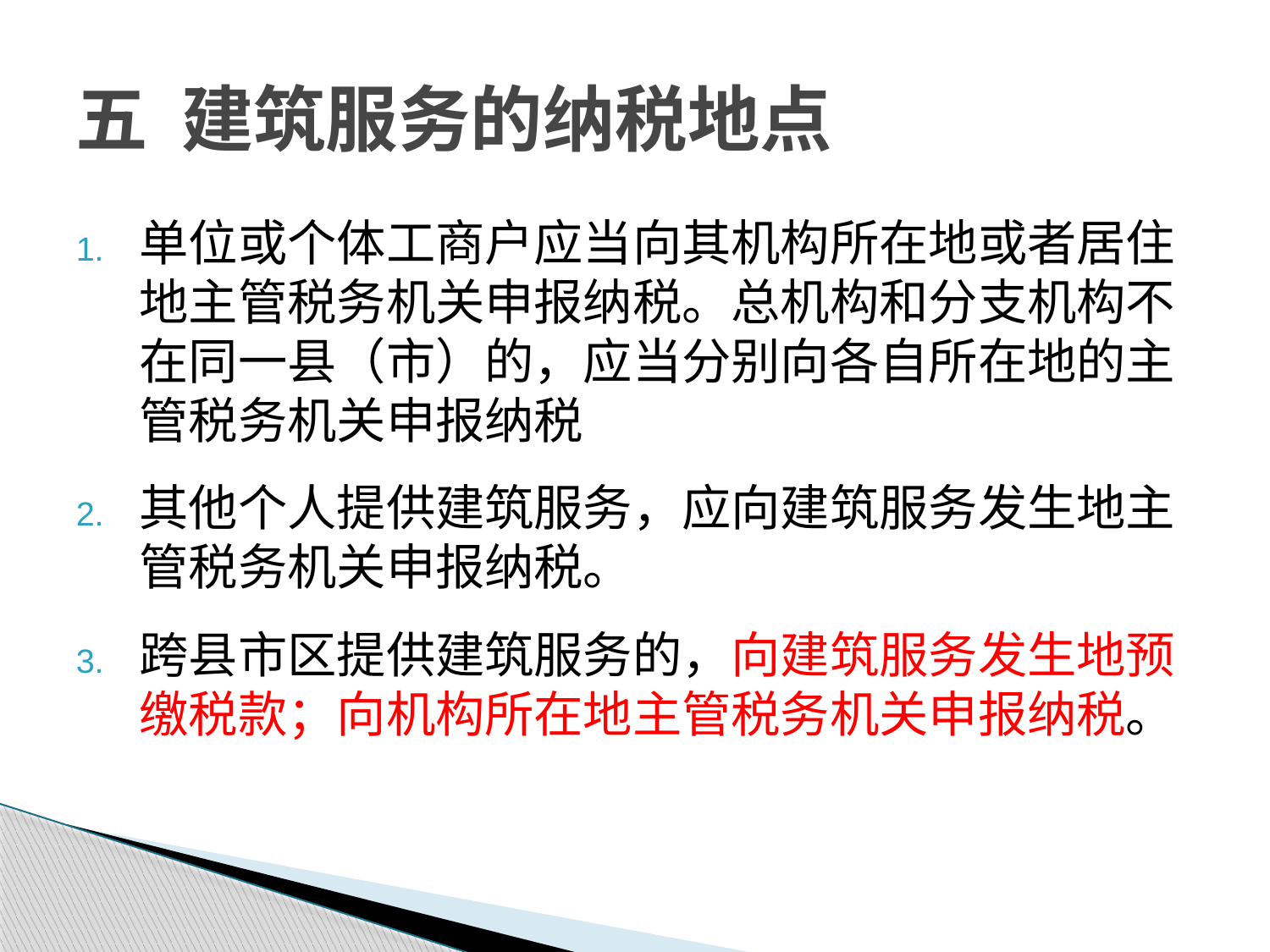

# 五  建筑服务的纳税地点
单位或个体工商户应当向其机构所在地或者居住地主管税务机关申报纳税。总机构和分支机构不在同一县（市）的，应当分别向各自所在地的主管税务机关申报纳税
其他个人提供建筑服务，应向建筑服务发生地主管税务机关申报纳税。
跨县市区提供建筑服务的，向建筑服务发生地预缴税款；向机构所在地主管税务机关申报纳税。